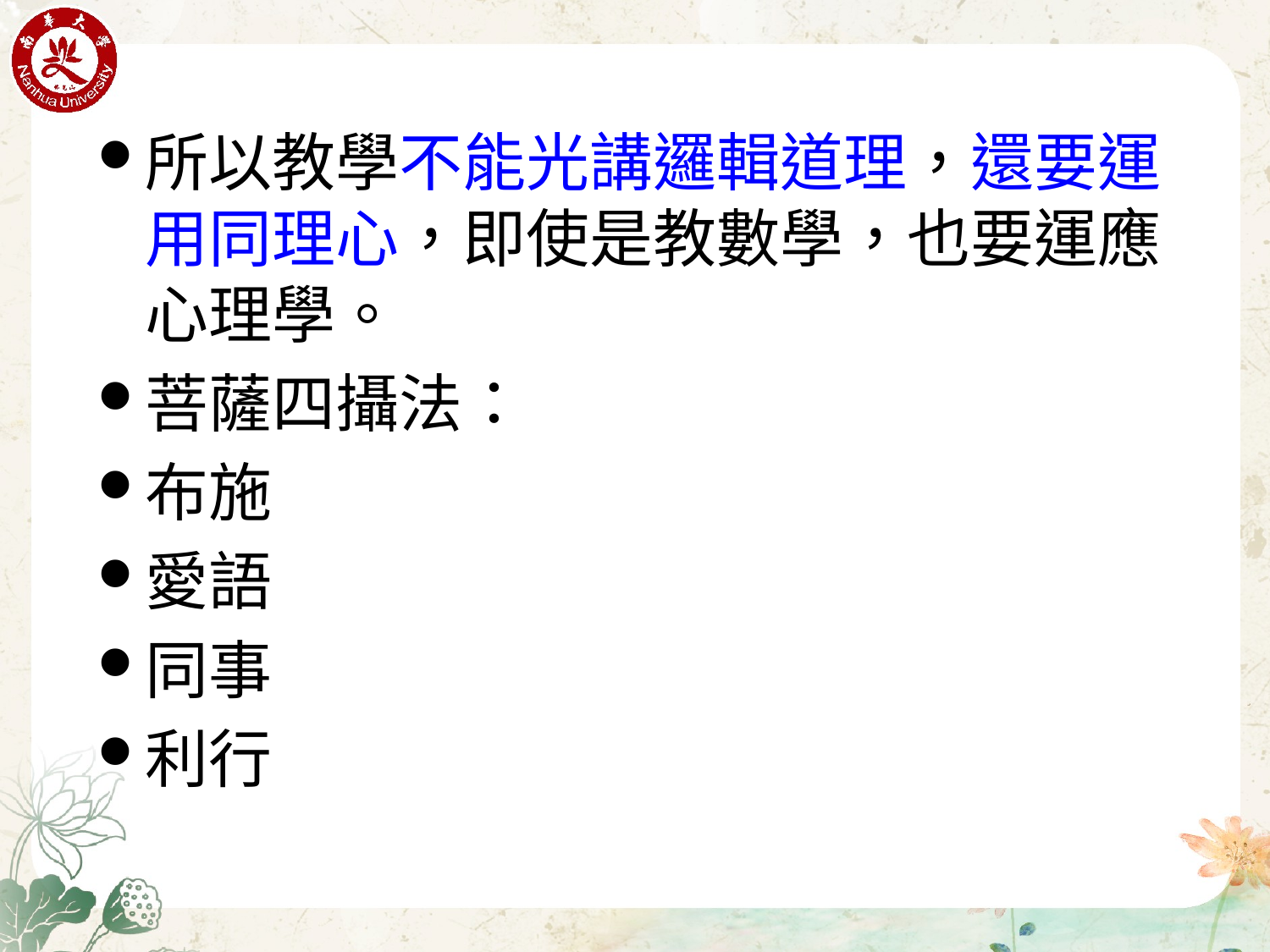

所以教學不能光講邏輯道理，還要運用同理心，即使是教數學，也要運應心理學。
菩薩四攝法：
布施
愛語
同事
利行